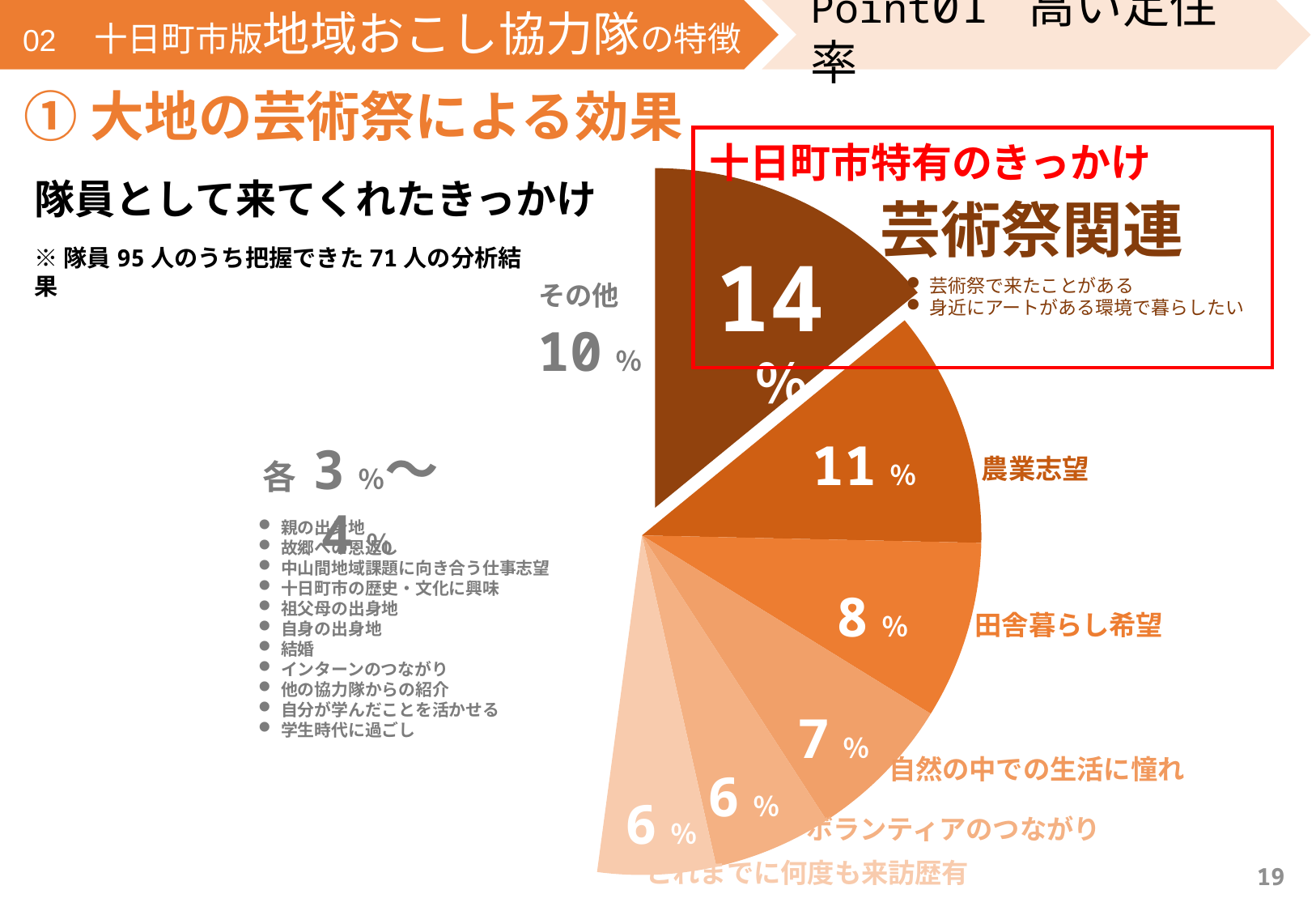

02　十日町市版地域おこし協力隊の特徴
Point01 高い定住率
①大地の芸術祭による効果

十日町市特有のきっかけ

### Chart

| Category |  |  |
|---|---|---|
| 芸術祭で来たことがある/身近にアートがある環境で暮らしたい | 10.0 | 0.14084507042253522 |
| 農業志望 | 8.0 | 0.11267605633802817 |
| 田舎暮らし希望 | 6.0 | 0.08450704225352113 |
| 自然の中での生活に憧れ | 5.0 | 0.07042253521126761 |
| ボランティアのつながり | 4.0 | 0.056338028169014086 |
| これまでに何度も来訪歴有（仕事・プライベート含む） | 4.0 | 0.056338028169014086 |
| 親の出身地 | 3.0 | 0.04225352112676056 |
| 故郷への恩返し | 3.0 | 0.04225352112676056 |
| 中山間地域課題に向き合う仕事志望 | 3.0 | 0.04225352112676056 |
| 十日町市の歴史・文化に興味 | 3.0 | 0.04225352112676056 |
| 祖父母の出身地 | 3.0 | 0.04225352112676056 |
| 自身の出身地 | 2.0 | 0.028169014084507043 |
| 結婚 | 2.0 | 0.028169014084507043 |
| インターンのつながり | 2.0 | 0.028169014084507043 |
| 他の協力隊からの紹介 | 2.0 | 0.028169014084507043 |
| 自分が学んだことを活かせる | 2.0 | 0.028169014084507043 |
| 学生時代に過ごした（山村留学など） | 2.0 | 0.028169014084507043 |
| その他 | 7.0 | 0.09859154929577464 |
隊員として来てくれたきっかけ
芸術祭関連
14％
※隊員95人のうち把握できた71人の分析結果
芸術祭で来たことがある
身近にアートがある環境で暮らしたい
その他
10％
11％
各 3％～4％
農業志望
親の出身地
故郷への恩返し
中山間地域課題に向き合う仕事志望
十日町市の歴史・文化に興味
祖父母の出身地
自身の出身地
結婚
インターンのつながり
他の協力隊からの紹介
自分が学んだことを活かせる
学生時代に過ごし
8％
田舎暮らし希望
7％
自然の中での生活に憧れ
6％
6％
ボランティアのつながり
19
これまでに何度も来訪歴有